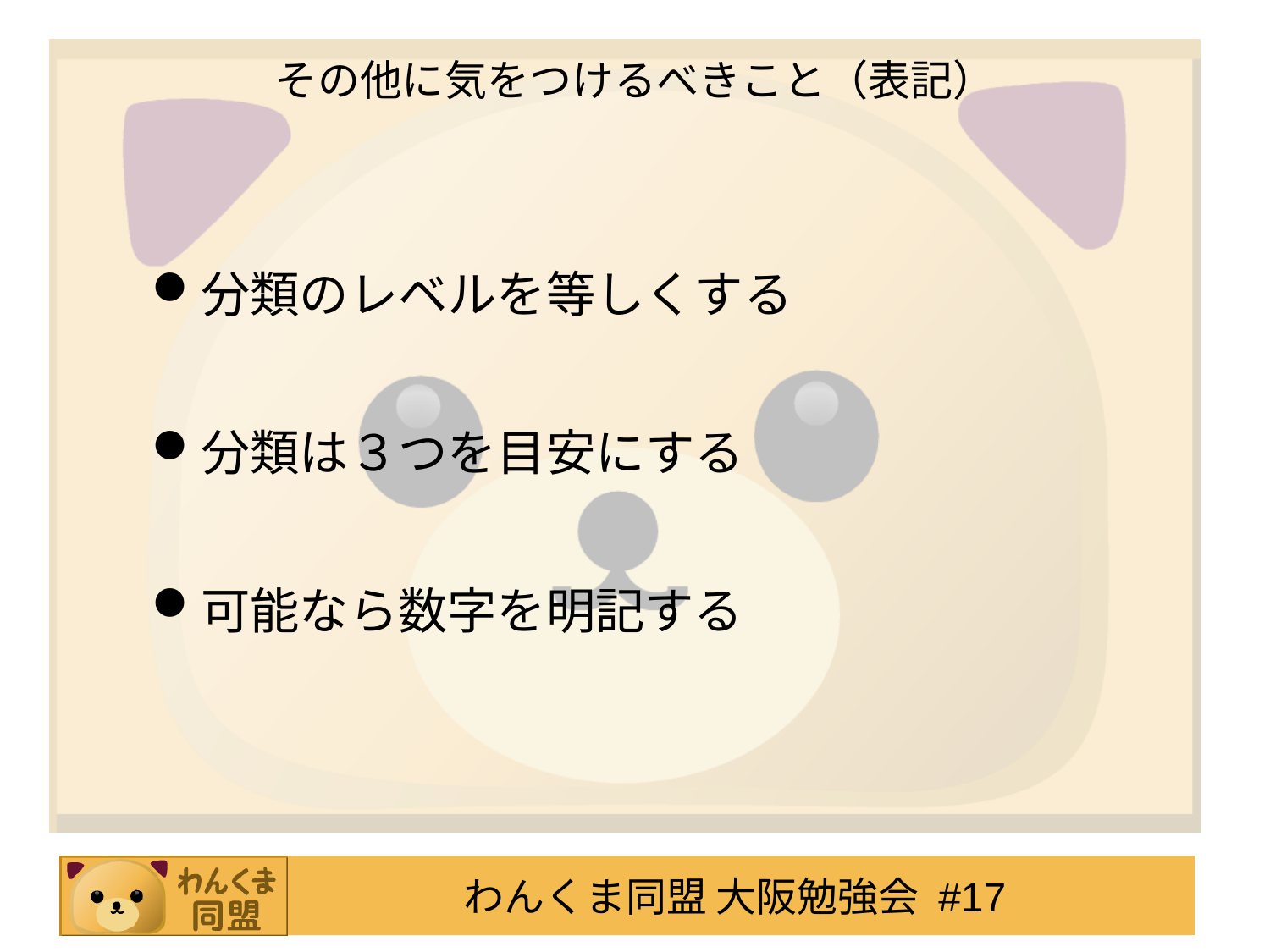

# その他に気をつけるべきこと（表記）
分類のレベルを等しくする
分類は３つを目安にする
可能なら数字を明記する